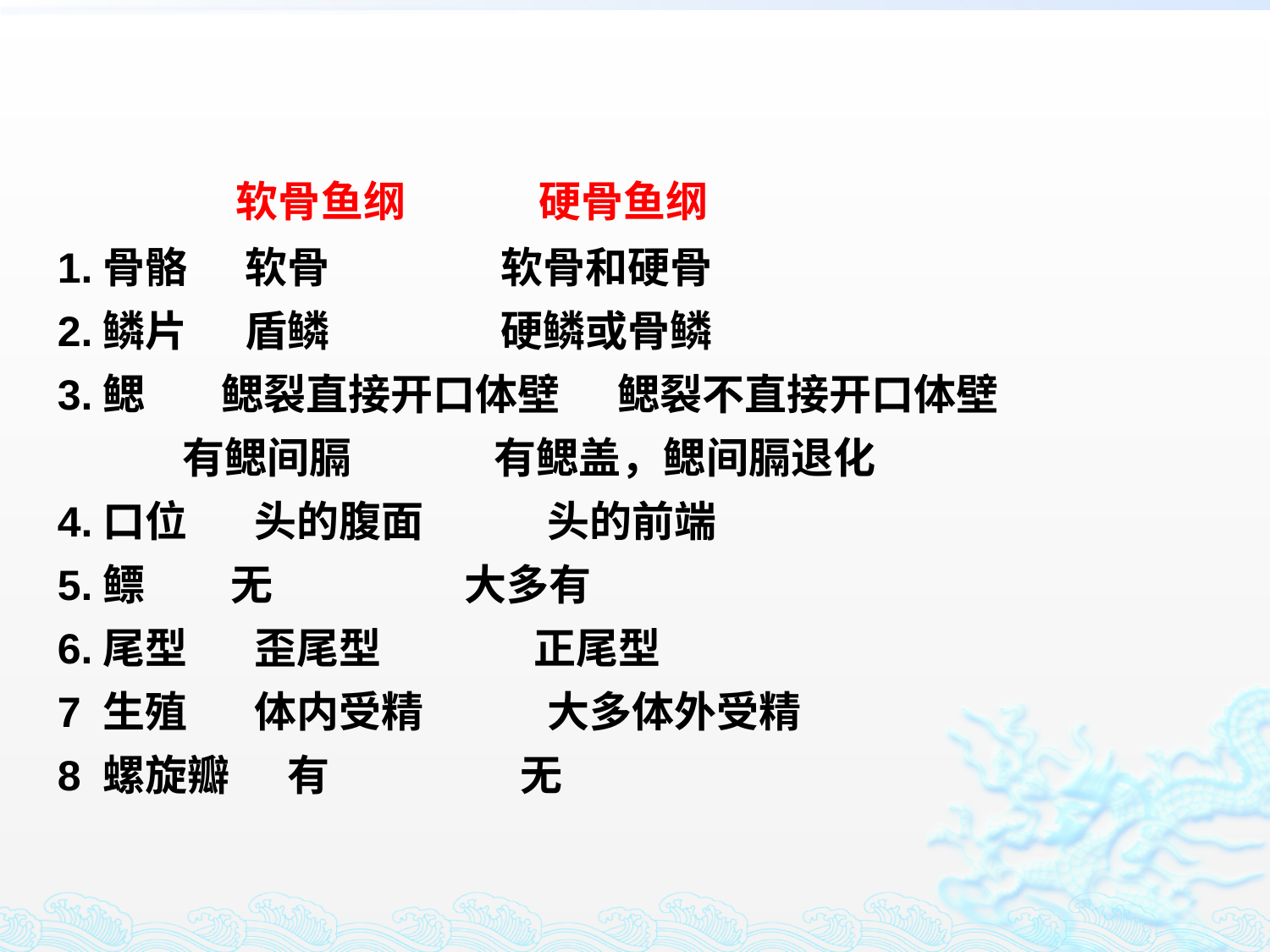

软骨鱼纲              硬骨鱼纲
1.骨骼      软骨                  软骨和硬骨
2.鳞片      盾鳞                  硬鳞或骨鳞
3.鳃        鳃裂直接开口体壁      鳃裂不直接开口体壁
            有鳃间膈               有鳃盖，鳃间膈退化
4.口位       头的腹面             头的前端
5.鳔         无                    大多有
6.尾型       歪尾型                正尾型
7 生殖       体内受精             大多体外受精
8 螺旋瓣      有                    无